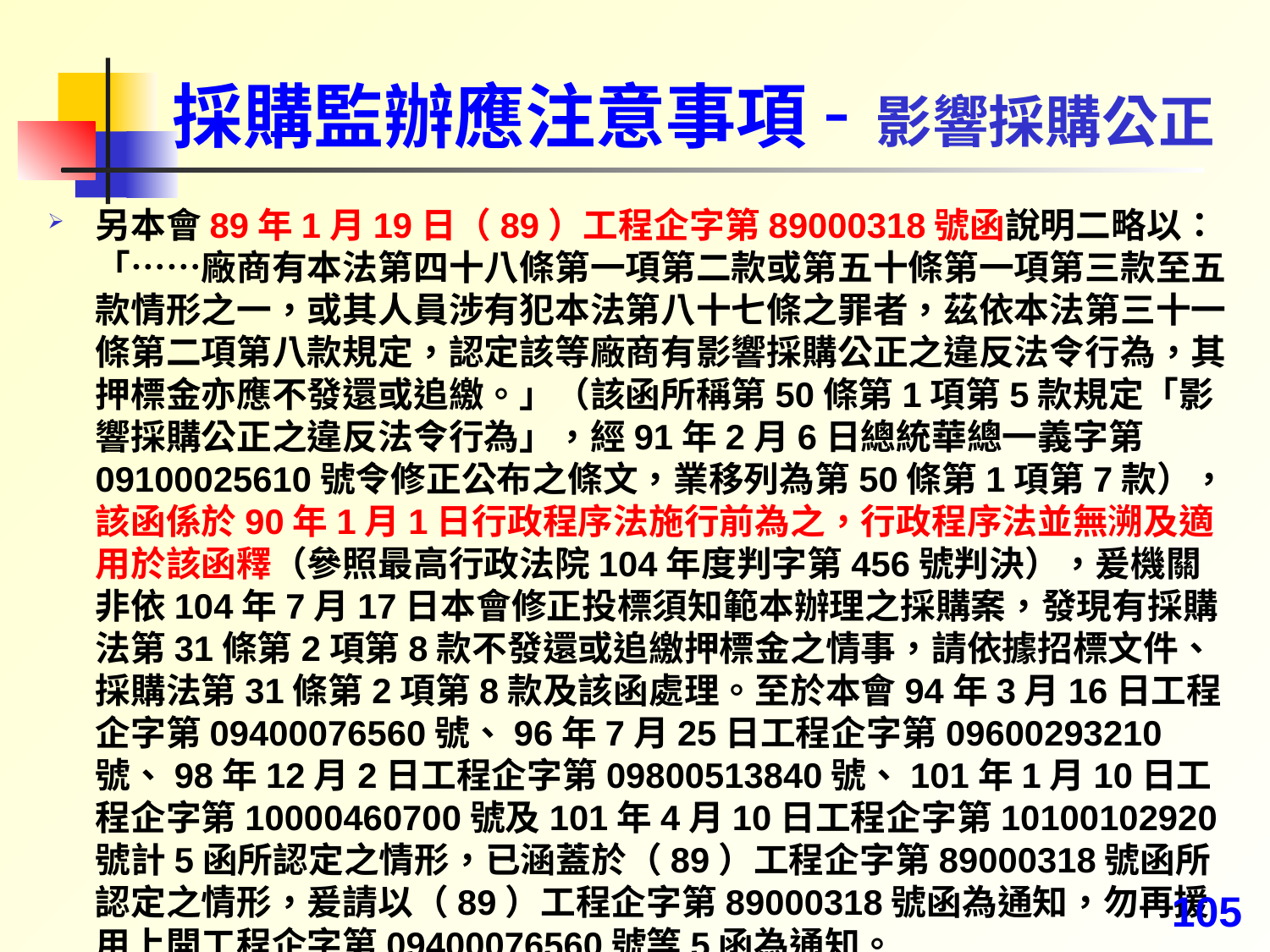

# 採購監辦應注意事項-影響採購公正
另本會89年1月19日（89）工程企字第89000318號函說明二略以：「……廠商有本法第四十八條第一項第二款或第五十條第一項第三款至五款情形之一，或其人員涉有犯本法第八十七條之罪者，茲依本法第三十一條第二項第八款規定，認定該等廠商有影響採購公正之違反法令行為，其押標金亦應不發還或追繳。」（該函所稱第50條第1項第5款規定「影響採購公正之違反法令行為」，經91年2月6日總統華總一義字第09100025610號令修正公布之條文，業移列為第50條第1項第7款），該函係於90年1月1日行政程序法施行前為之，行政程序法並無溯及適用於該函釋（參照最高行政法院104年度判字第456號判決），爰機關非依104年7月17日本會修正投標須知範本辦理之採購案，發現有採購法第31條第2項第8款不發還或追繳押標金之情事，請依據招標文件、採購法第31條第2項第8款及該函處理。至於本會94年3月16日工程企字第09400076560號、96年7月25日工程企字第09600293210號、98年12月2日工程企字第09800513840號、101年1月10日工程企字第10000460700號及101年4月10日工程企字第10100102920號計5函所認定之情形，已涵蓋於（89）工程企字第89000318號函所認定之情形，爰請以（89）工程企字第89000318號函為通知，勿再援用上開工程企字第09400076560號等5函為通知。
105